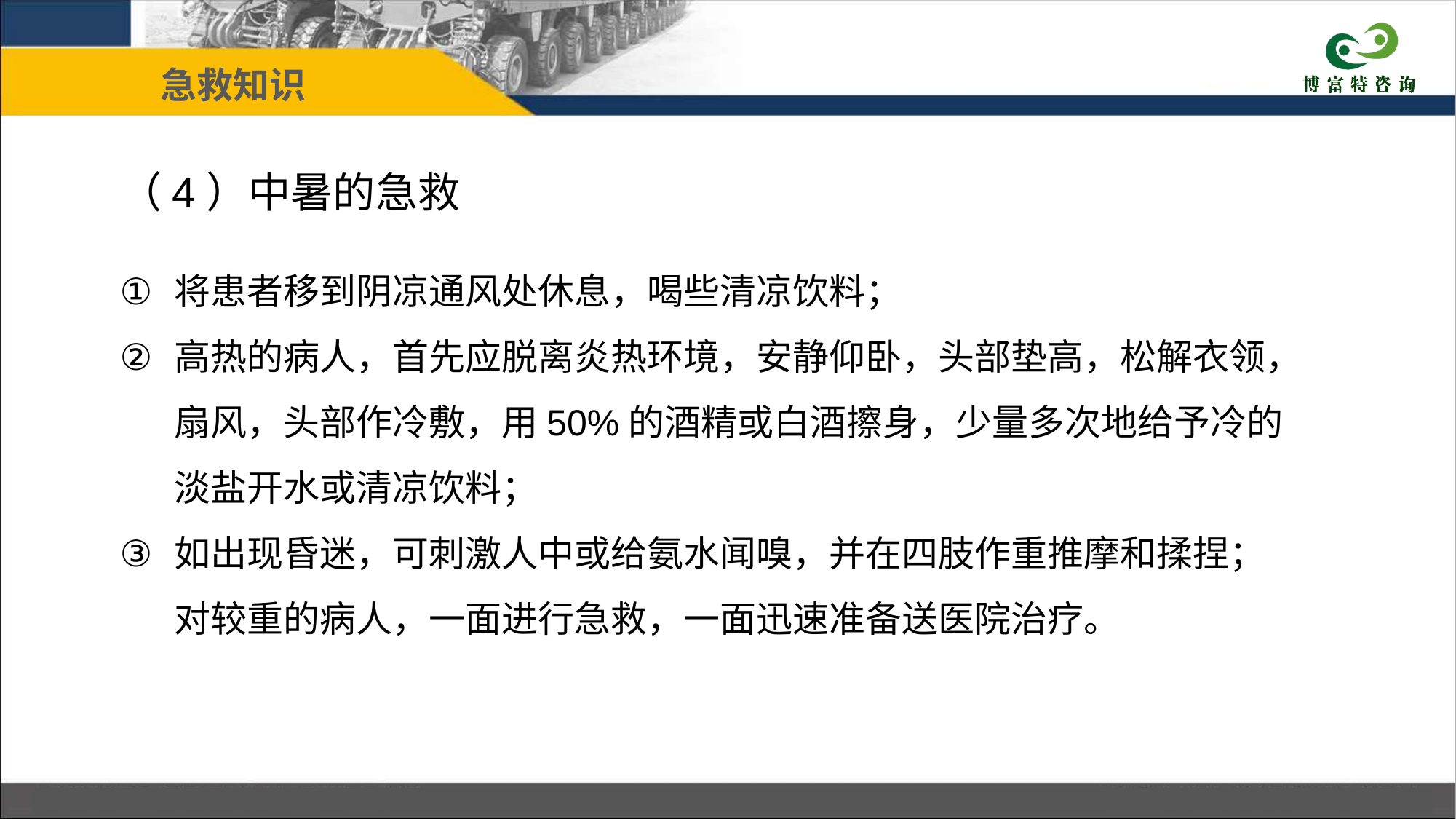

急救知识
（4）中暑的急救

将患者移到阴凉通风处休息，喝些清凉饮料；
高热的病人，首先应脱离炎热环境，安静仰卧，头部垫高，松解衣领，扇风，头部作冷敷，用50%的酒精或白酒擦身，少量多次地给予冷的淡盐开水或清凉饮料；
如出现昏迷，可刺激人中或给氨水闻嗅，并在四肢作重推摩和揉捏；对较重的病人，一面进行急救，一面迅速准备送医院治疗。